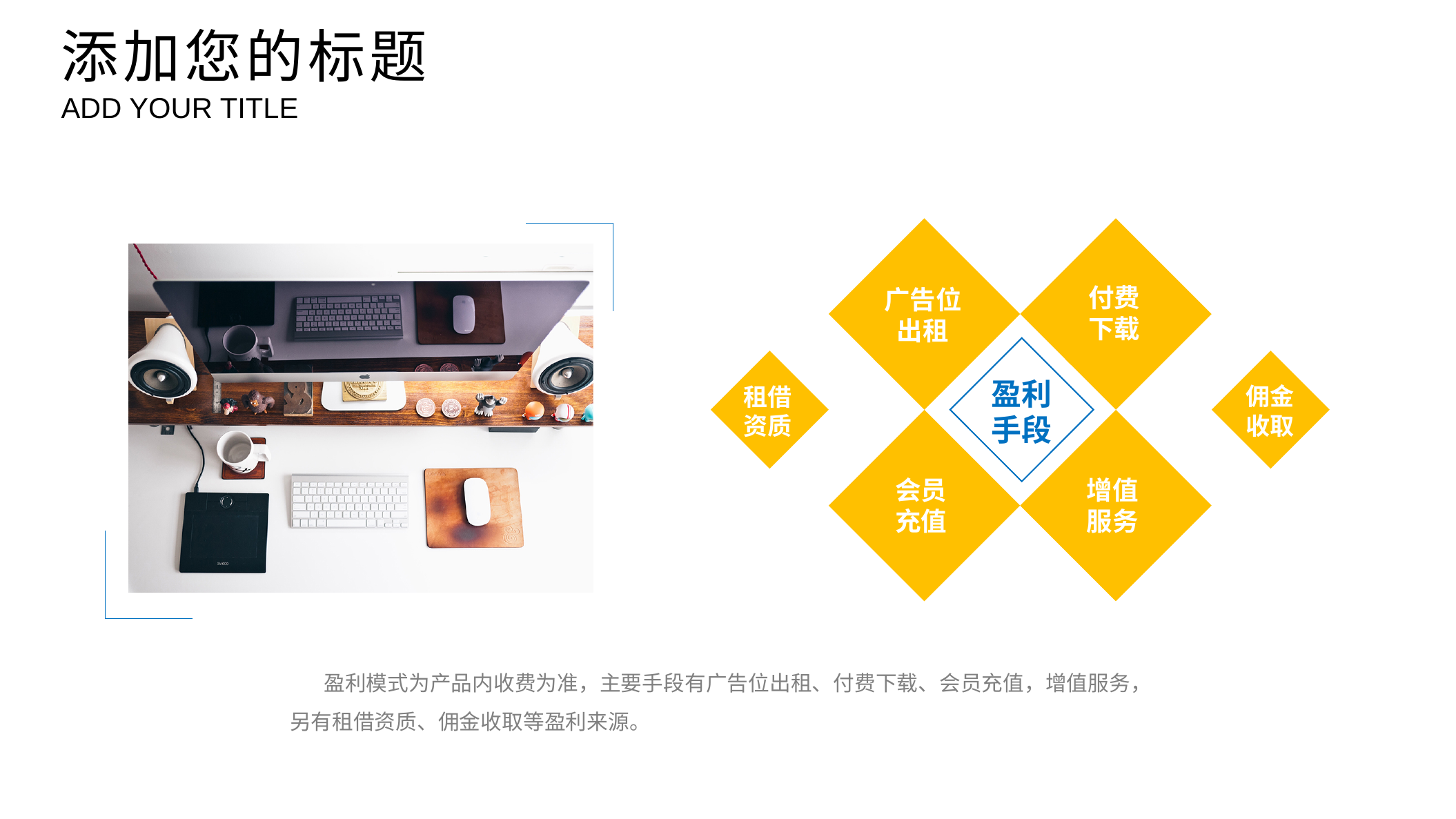

添加您的标题
ADD YOUR TITLE

付费
下载
广告位出租

盈利
手段
佣金
收取
租借
资质
会员充值
增值服务
      盈利模式为产品内收费为准，主要手段有广告位出租、付费下载、会员充值，增值服务，另有租借资质、佣金收取等盈利来源。